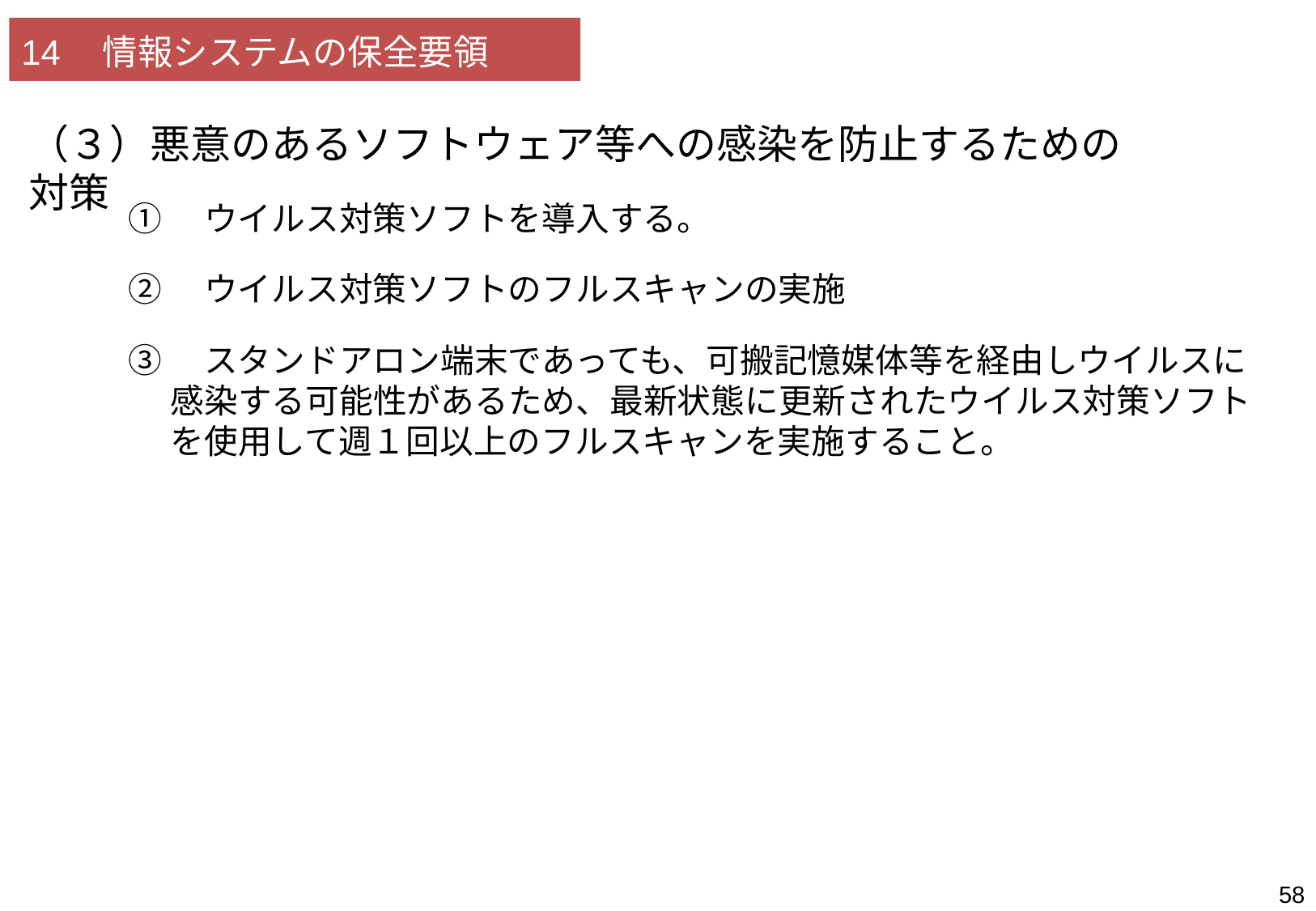

14　情報システムの保全要領
（３）悪意のあるソフトウェア等への感染を防止するための対策
| 53 | 秘密を取り扱う電子計算機等の使用、管理等（悪意のあるソフトウェアへの感染を防止するための対策及び感染した場合の対処手順を含む。）に関することが記載されているか。 |
| --- | --- |
①　ウイルス対策ソフトを導入する。
②　ウイルス対策ソフトのフルスキャンの実施
③　スタンドアロン端末であっても、可搬記憶媒体等を経由しウイルスに感染する可能性があるため、最新状態に更新されたウイルス対策ソフトを使用して週１回以上のフルスキャンを実施すること。
58